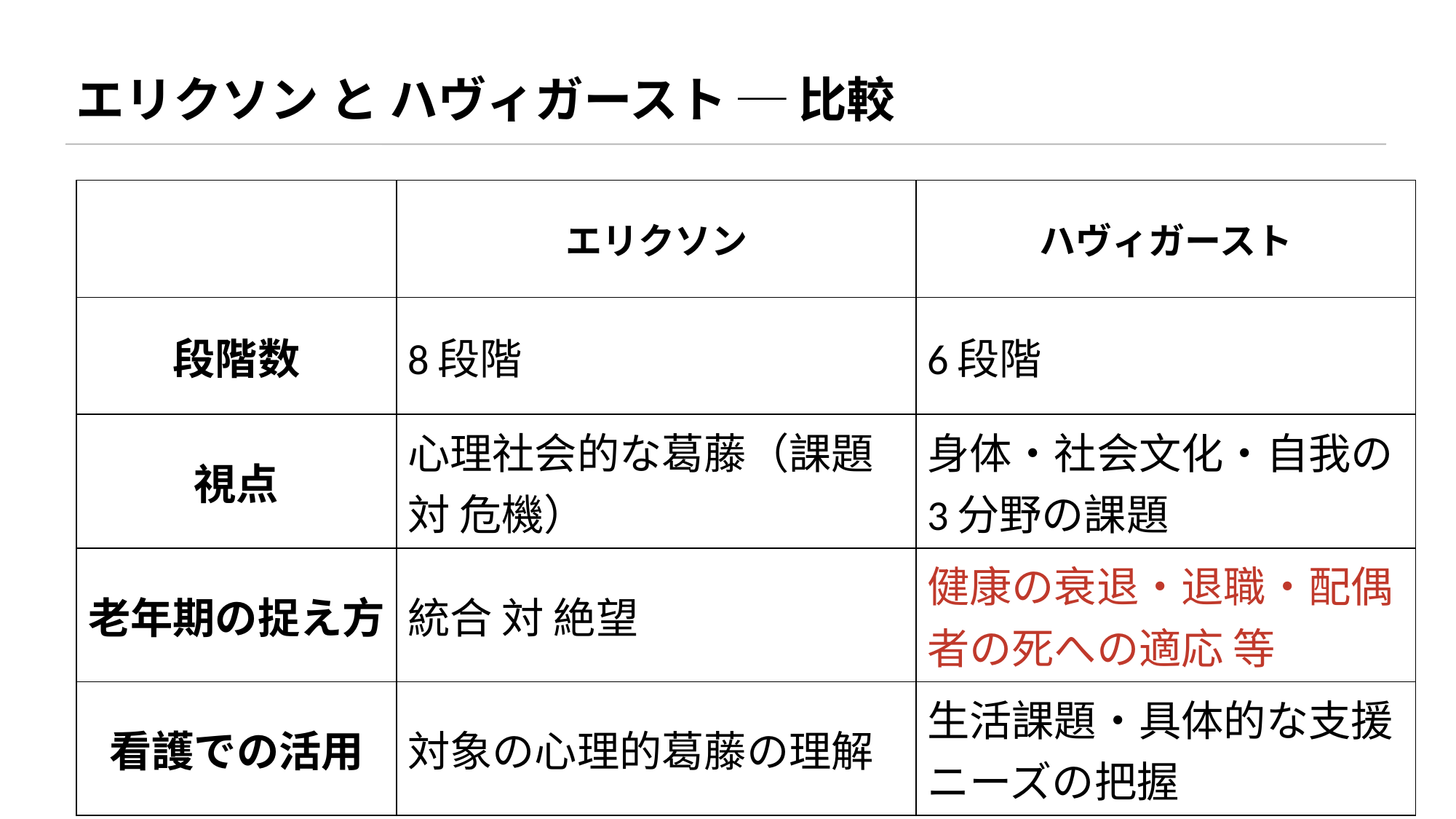

エリクソン と ハヴィガースト ─ 比較

|  | エリクソン | ハヴィガースト |
| --- | --- | --- |
| 段階数 | 8段階 | 6段階 |
| 視点 | 心理社会的な葛藤（課題 対 危機） | 身体・社会文化・自我の3分野の課題 |
| 老年期の捉え方 | 統合 対 絶望 | 健康の衰退・退職・配偶者の死への適応 等 |
| 看護での活用 | 対象の心理的葛藤の理解 | 生活課題・具体的な支援ニーズの把握 |